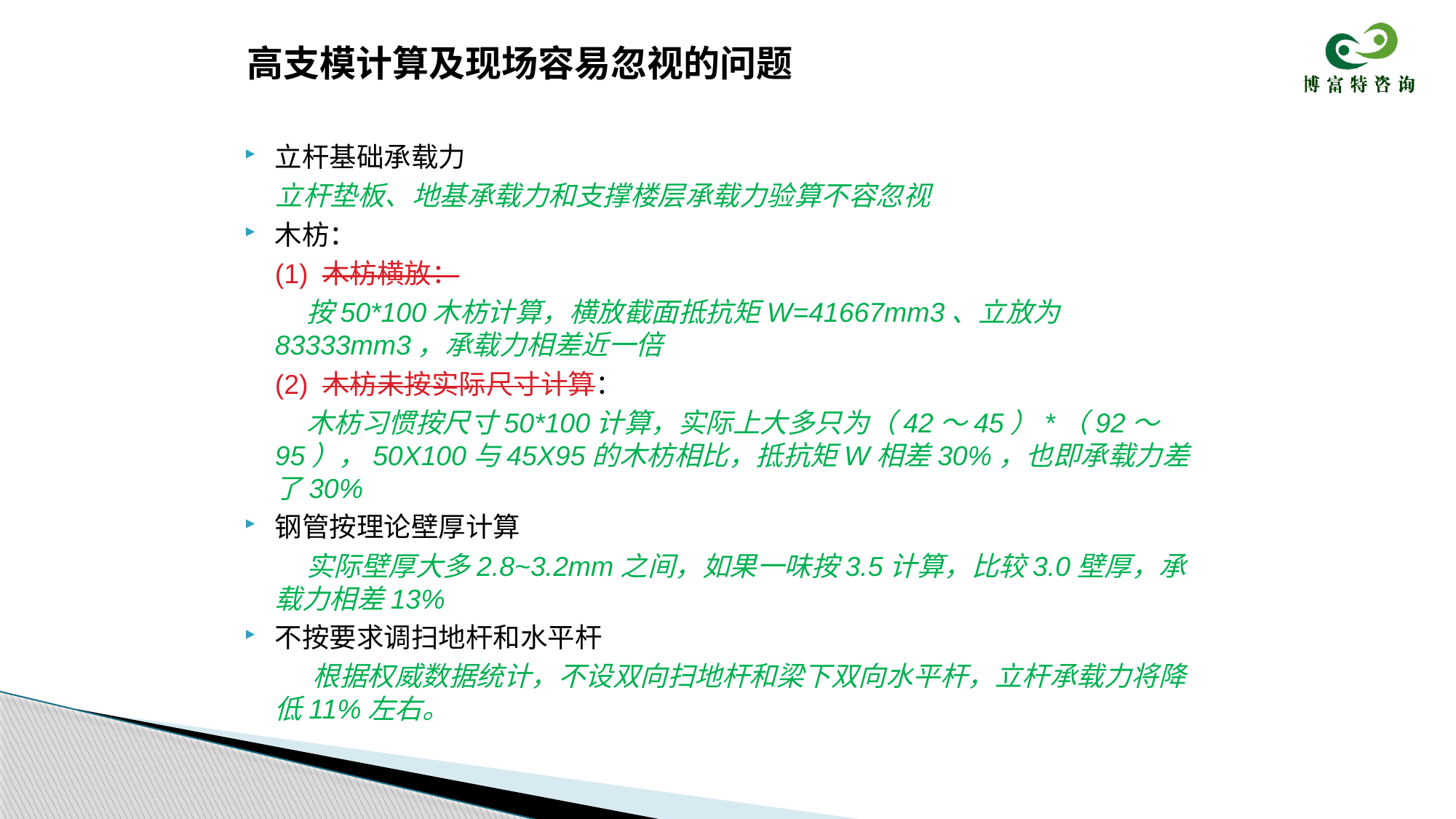

# 高支模计算及现场容易忽视的问题
立杆基础承载力
    立杆垫板、地基承载力和支撑楼层承载力验算不容忽视
木枋：
    (1) 木枋横放：
         按50*100木枋计算，横放截面抵抗矩W=41667mm3、立放为83333mm3，承载力相差近一倍
    (2) 木枋未按实际尺寸计算：
         木枋习惯按尺寸50*100计算，实际上大多只为（42～45）*（92～95），50X100与45X95的木枋相比，抵抗矩W相差30%，也即承载力差了30%
钢管按理论壁厚计算
         实际壁厚大多2.8~3.2mm之间，如果一味按3.5计算，比较3.0壁厚，承载力相差13%
不按要求调扫地杆和水平杆
          根据权威数据统计，不设双向扫地杆和梁下双向水平杆，立杆承载力将降低11%左右。